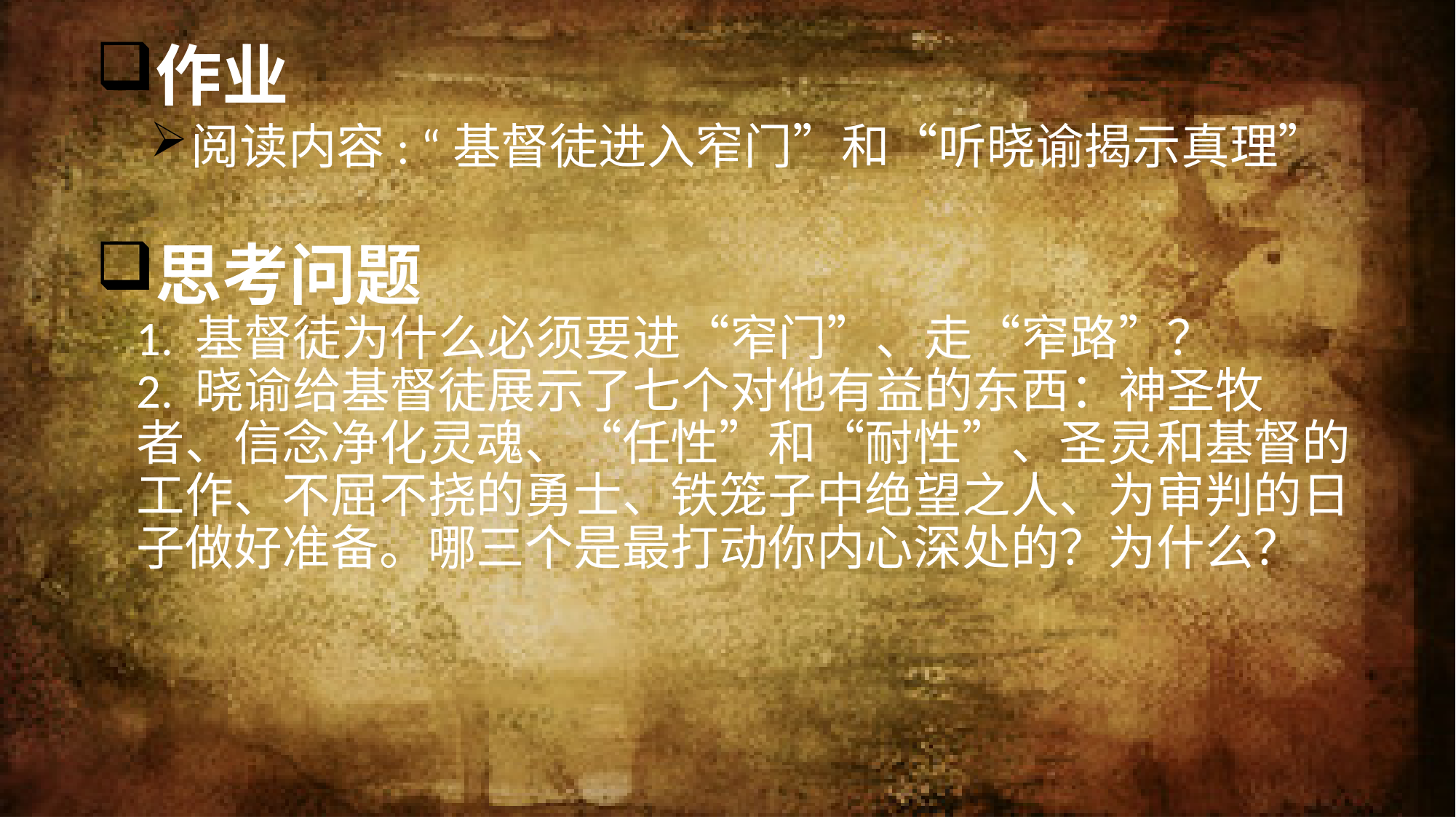

作业
阅读内容: “基督徒进入窄门”和“听晓谕揭示真理”
思考问题
1. 基督徒为什么必须要进“窄门”、走“窄路”？
2. 晓谕给基督徒展示了七个对他有益的东西：神圣牧者、信念净化灵魂、“任性”和“耐性”、圣灵和基督的工作、不屈不挠的勇士、铁笼子中绝望之人、为审判的日子做好准备。哪三个是最打动你内心深处的？为什么？